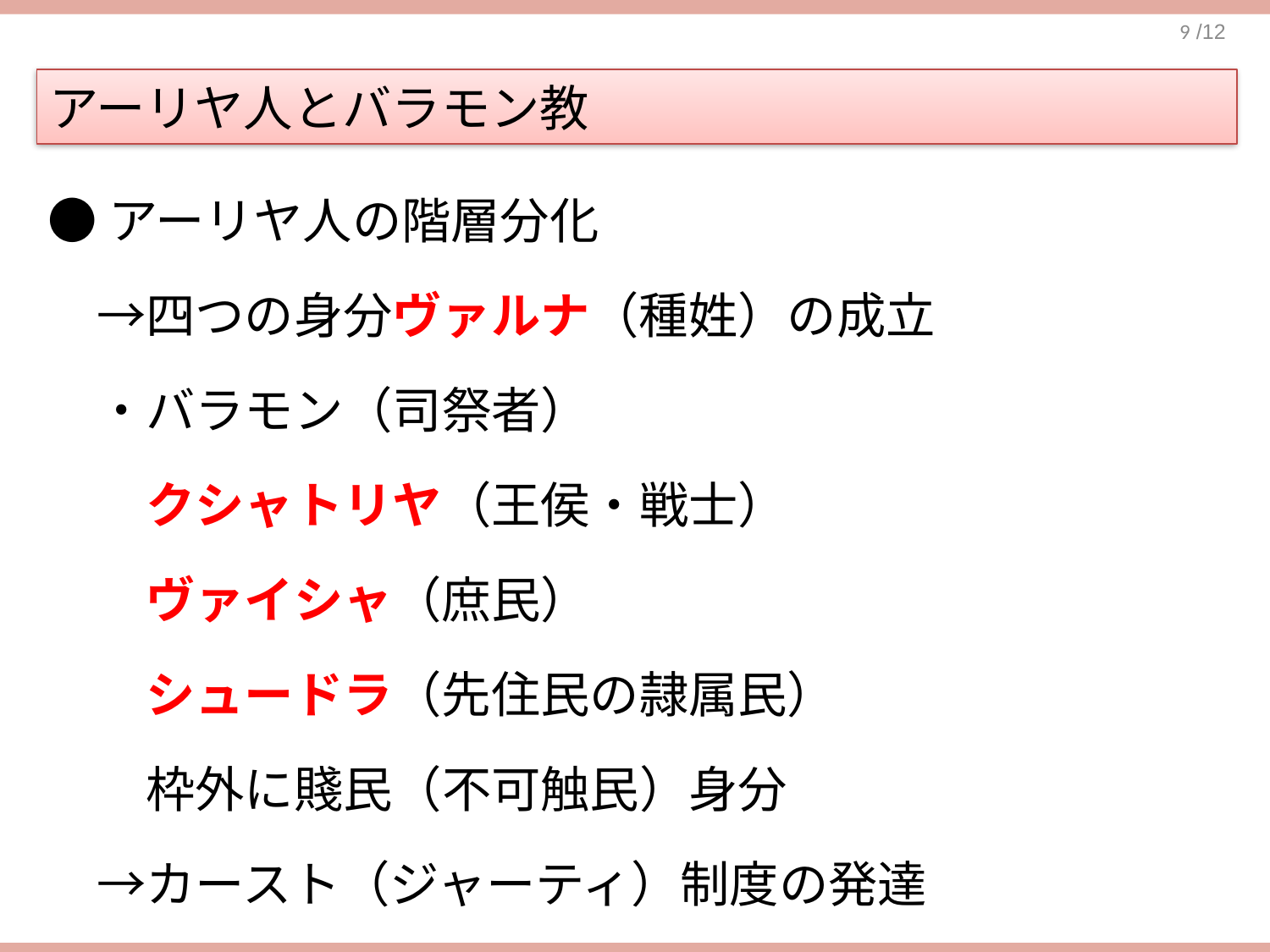

アーリヤ人とバラモン教
●アーリヤ人の階層分化
　→四つの身分ヴァルナ（種姓）の成立
　・バラモン（司祭者）
　　クシャトリヤ（王侯・戦士）
　　ヴァイシャ（庶民）
　　シュードラ（先住民の隷属民）
　　枠外に賤民（不可触民）身分
　→カースト（ジャーティ）制度の発達